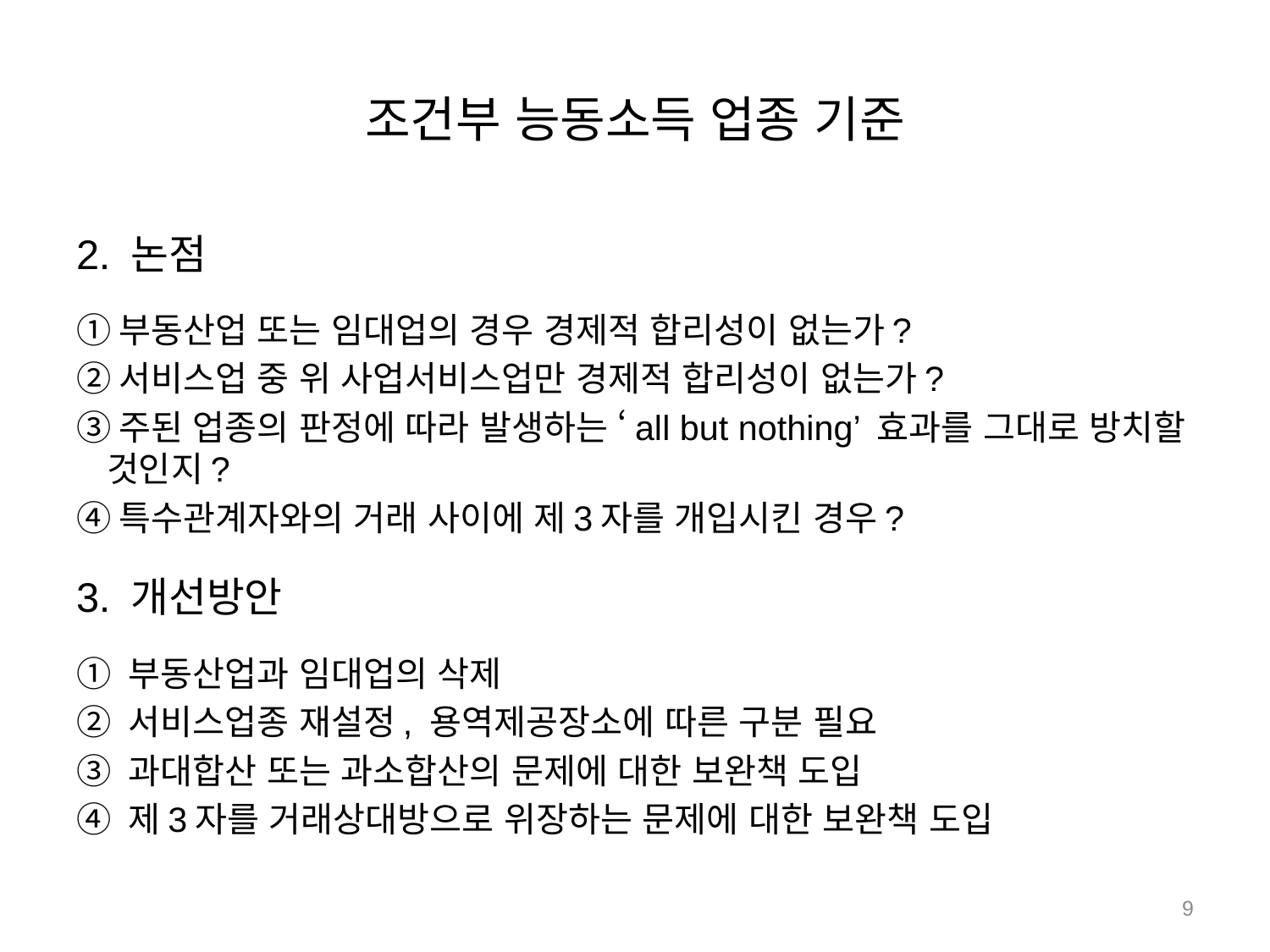

# 조건부 능동소득 업종 기준
2. 논점

①부동산업 또는 임대업의 경우 경제적 합리성이 없는가?
②서비스업 중 위 사업서비스업만 경제적 합리성이 없는가?
③주된 업종의 판정에 따라 발생하는 ‘all but nothing’ 효과를 그대로 방치할 것인지?
④특수관계자와의 거래 사이에 제3자를 개입시킨 경우?

3. 개선방안

① 부동산업과 임대업의 삭제
② 서비스업종 재설정, 용역제공장소에 따른 구분 필요
③ 과대합산 또는 과소합산의 문제에 대한 보완책 도입
④ 제3자를 거래상대방으로 위장하는 문제에 대한 보완책 도입

9